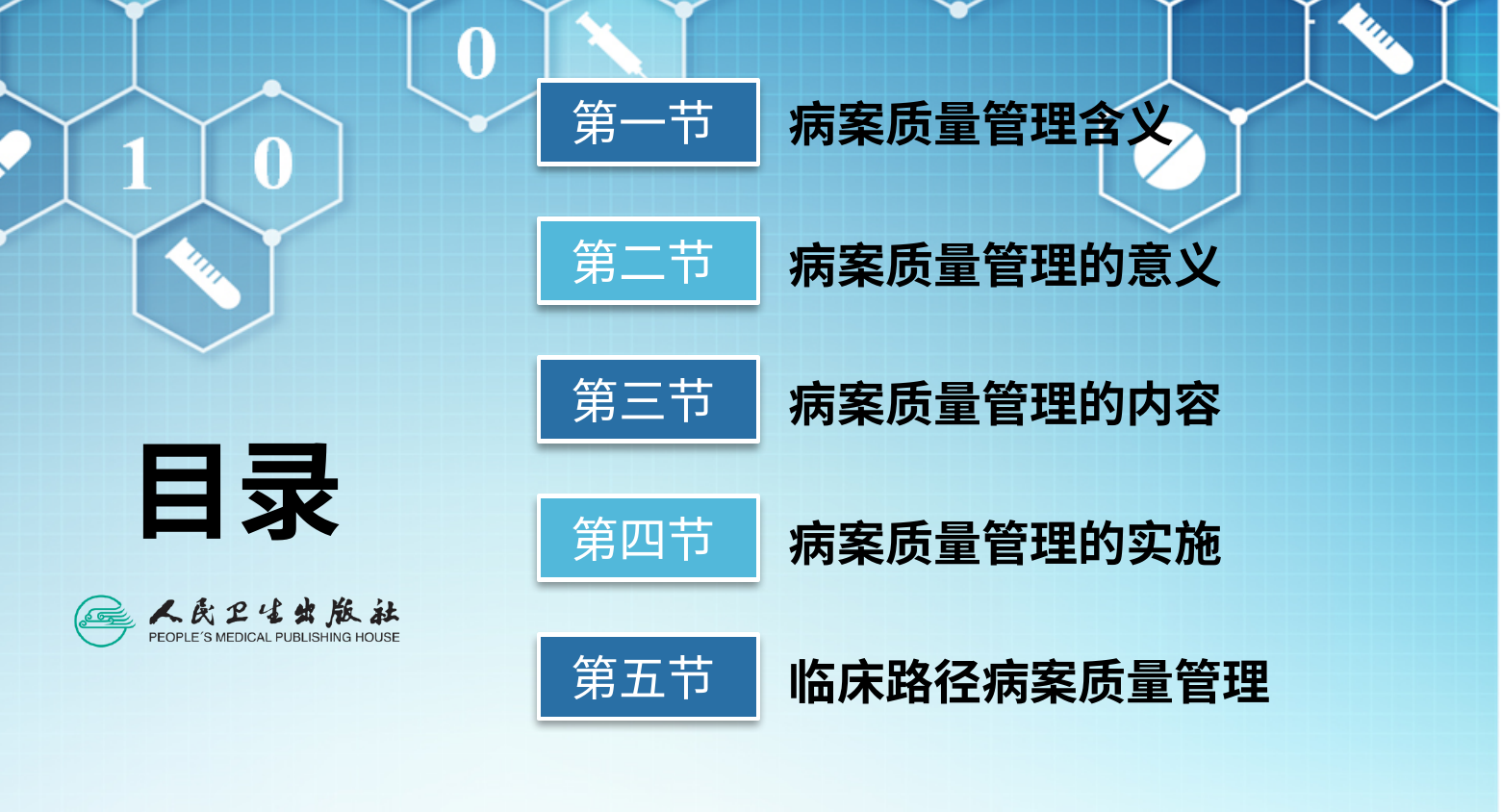

第一节
病案质量管理含义
第二节
病案质量管理的意义
第三节
病案质量管理的内容
第四节
病案质量管理的实施
第五节
临床路径病案质量管理